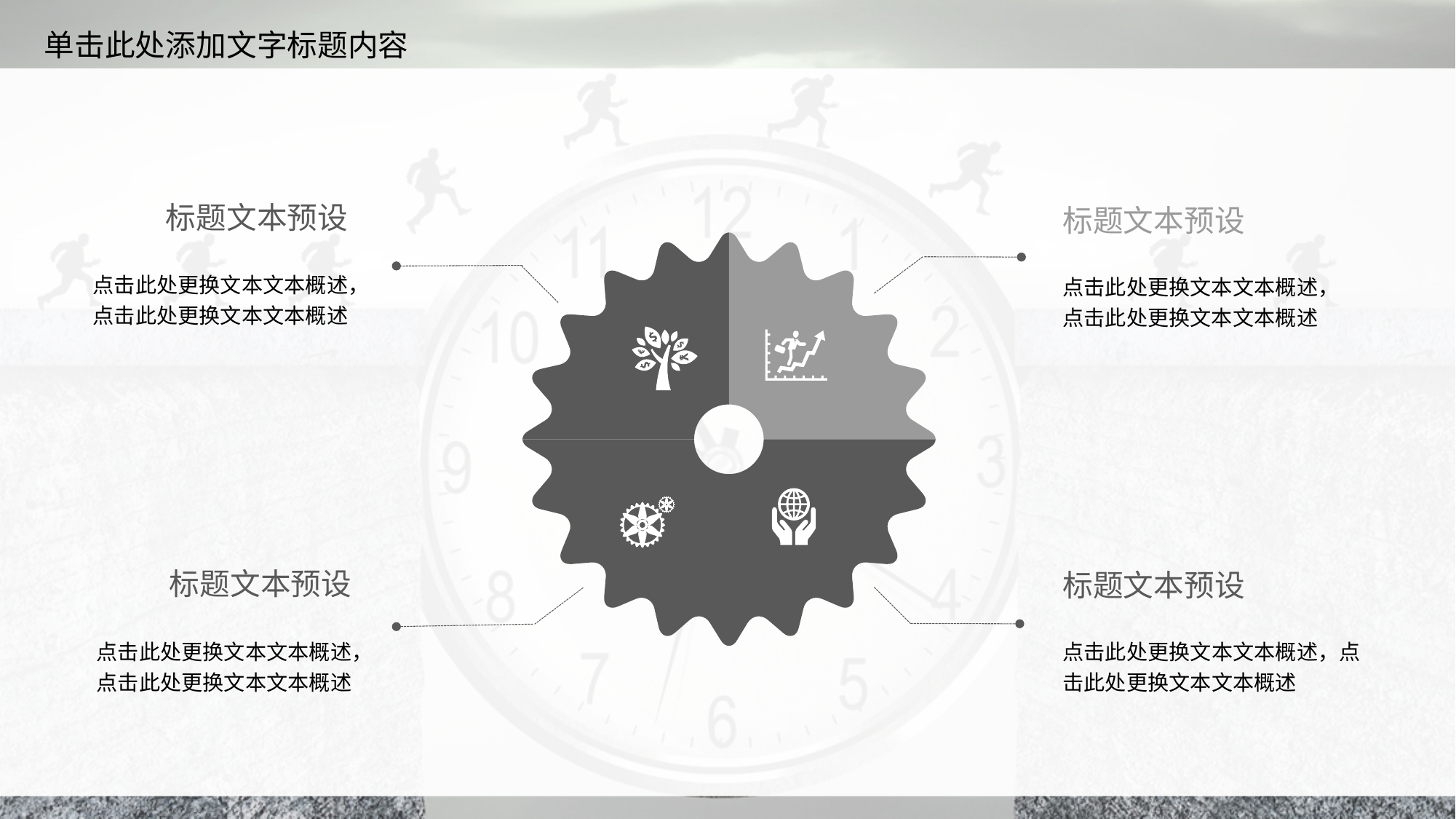

标题文本预设
标题文本预设

点击此处更换文本文本概述，点击此处更换文本文本概述
点击此处更换文本文本概述，点击此处更换文本文本概述

标题文本预设
标题文本预设
点击此处更换文本文本概述，点击此处更换文本文本概述
点击此处更换文本文本概述，点击此处更换文本文本概述